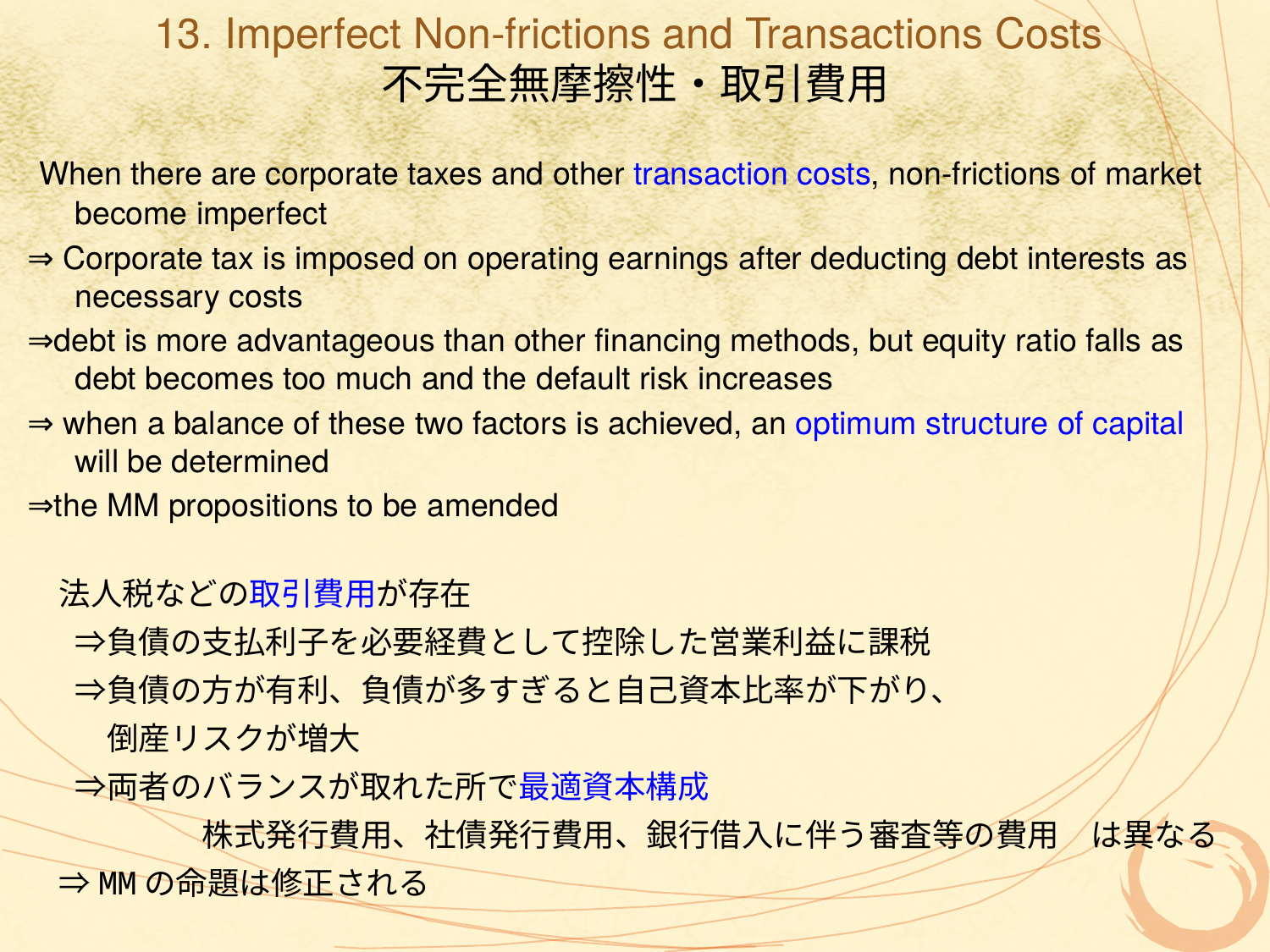

13. Imperfect Non-frictions and Transactions Costs
不完全無摩擦性・取引費用
 When there are corporate taxes and other transaction costs, non-frictions of market become imperfect
⇒ Corporate tax is imposed on operating earnings after deducting debt interests as necessary costs
⇒debt is more advantageous than other financing methods, but equity ratio falls as debt becomes too much and the default risk increases
⇒ when a balance of these two factors is achieved, an optimum structure of capital will be determined
⇒the MM propositions to be amended

　法人税などの取引費用が存在
　	⇒負債の支払利子を必要経費として控除した営業利益に課税
　	⇒負債の方が有利、負債が多すぎると自己資本比率が下がり、
	　倒産リスクが増大
　	⇒両者のバランスが取れた所で最適資本構成
  	　　	株式発行費用、社債発行費用、銀行借入に伴う審査等の費用	は異なる
　⇒MMの命題は修正される